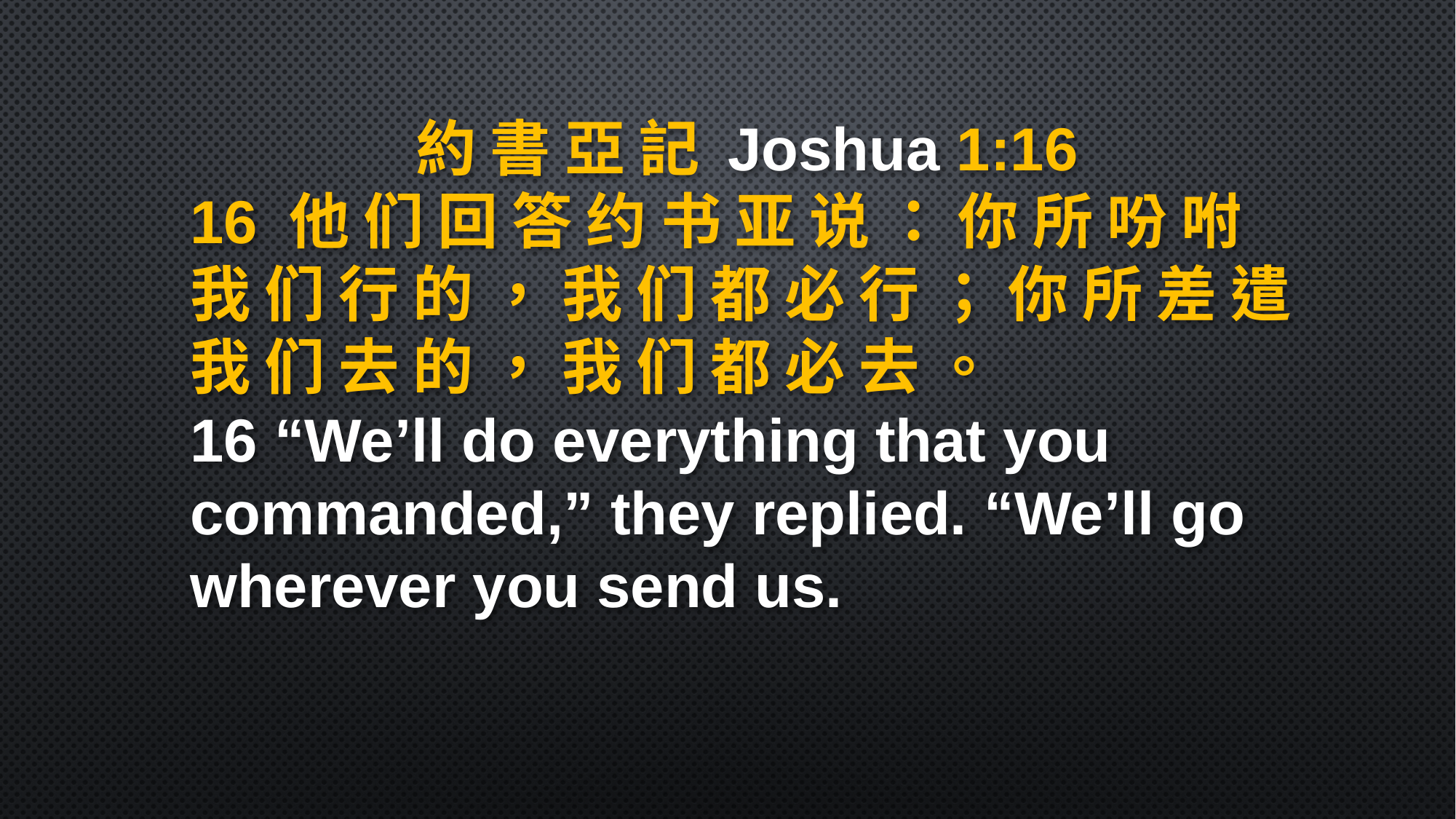

約 書 亞 記 Joshua 1:16
16 他 们 回 答 约 书 亚 说 ： 你 所 吩 咐 我 们 行 的 ， 我 们 都 必 行 ； 你 所 差 遣 我 们 去 的 ， 我 们 都 必 去 。
16 “We’ll do everything that you commanded,” they replied. “We’ll go wherever you send us.